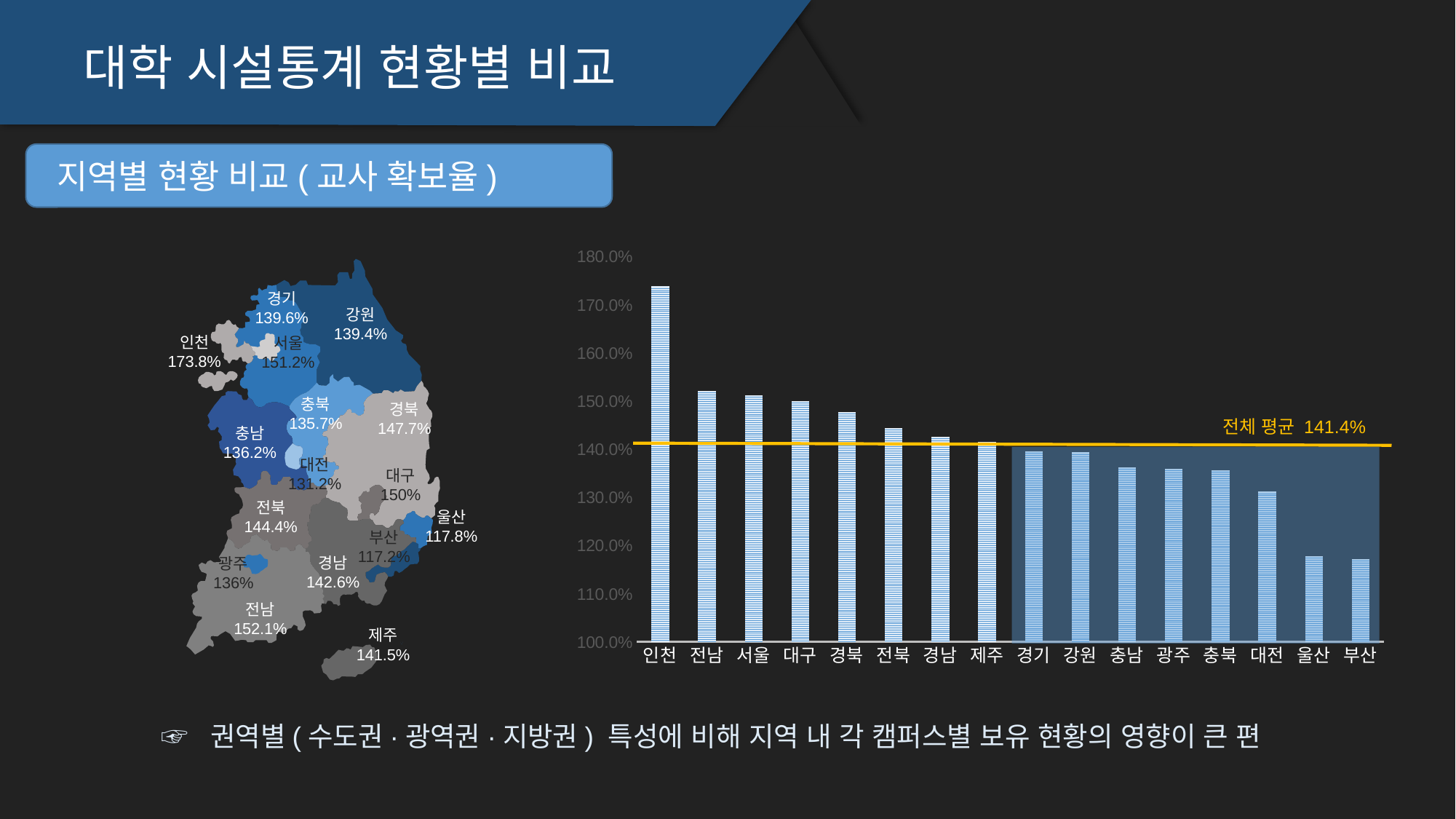

대학 시설통계 현황별 비교
 지역별 현황 비교(교사 확보율)

### Chart

| Category | 계열 1 |
|---|---|
| 인천 | 1.73841248844683 |
| 전남 | 1.5211501064851547 |
| 서울 | 1.5121553156247736 |
| 대구 | 1.500131884124554 |
| 경북 | 1.4772681343792615 |
| 전북 | 1.4442643703370914 |
| 경남 | 1.4261947235772823 |
| 제주 | 1.414784173765429 |
| 경기 | 1.3958665984734435 |
| 강원 | 1.393645050878816 |
| 충남 | 1.3624348367248462 |
| 광주 | 1.3599243625204023 |
| 충북 | 1.3565654390625748 |
| 대전 | 1.3123486584442152 |
| 울산 | 1.178008131253424 |
| 부산 | 1.1719547908960888 |
경기 139.6%

강원 139.4%

인천 173.8%
서울 151.2%

충북 135.7%

경북 147.7%
전체 평균 141.4%
충남 136.2%

대전 131.2%
대구 150%

전북 144.4%

울산 117.8%

부산 117.2%

경남 142.6%
광주 136%

전남 152.1%
제주 141.5%

☞  권역별(수도권·광역권·지방권) 특성에 비해 지역 내 각 캠퍼스별 보유 현황의 영향이 큰 편